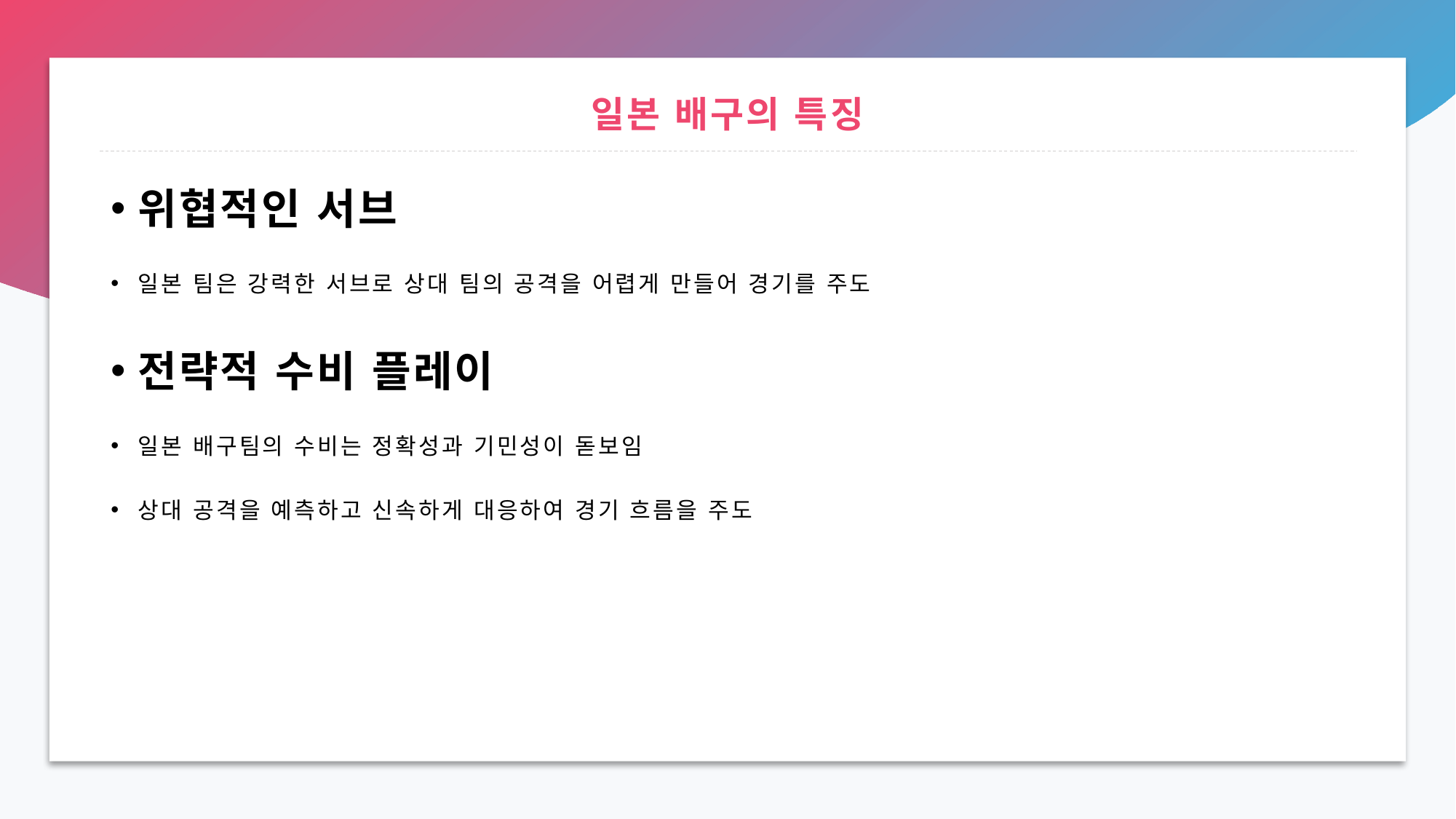

# 일본 배구의 특징
위협적인 서브
일본 팀은 강력한 서브로 상대 팀의 공격을 어렵게 만들어 경기를 주도
전략적 수비 플레이
일본 배구팀의 수비는 정확성과 기민성이 돋보임
상대 공격을 예측하고 신속하게 대응하여 경기 흐름을 주도